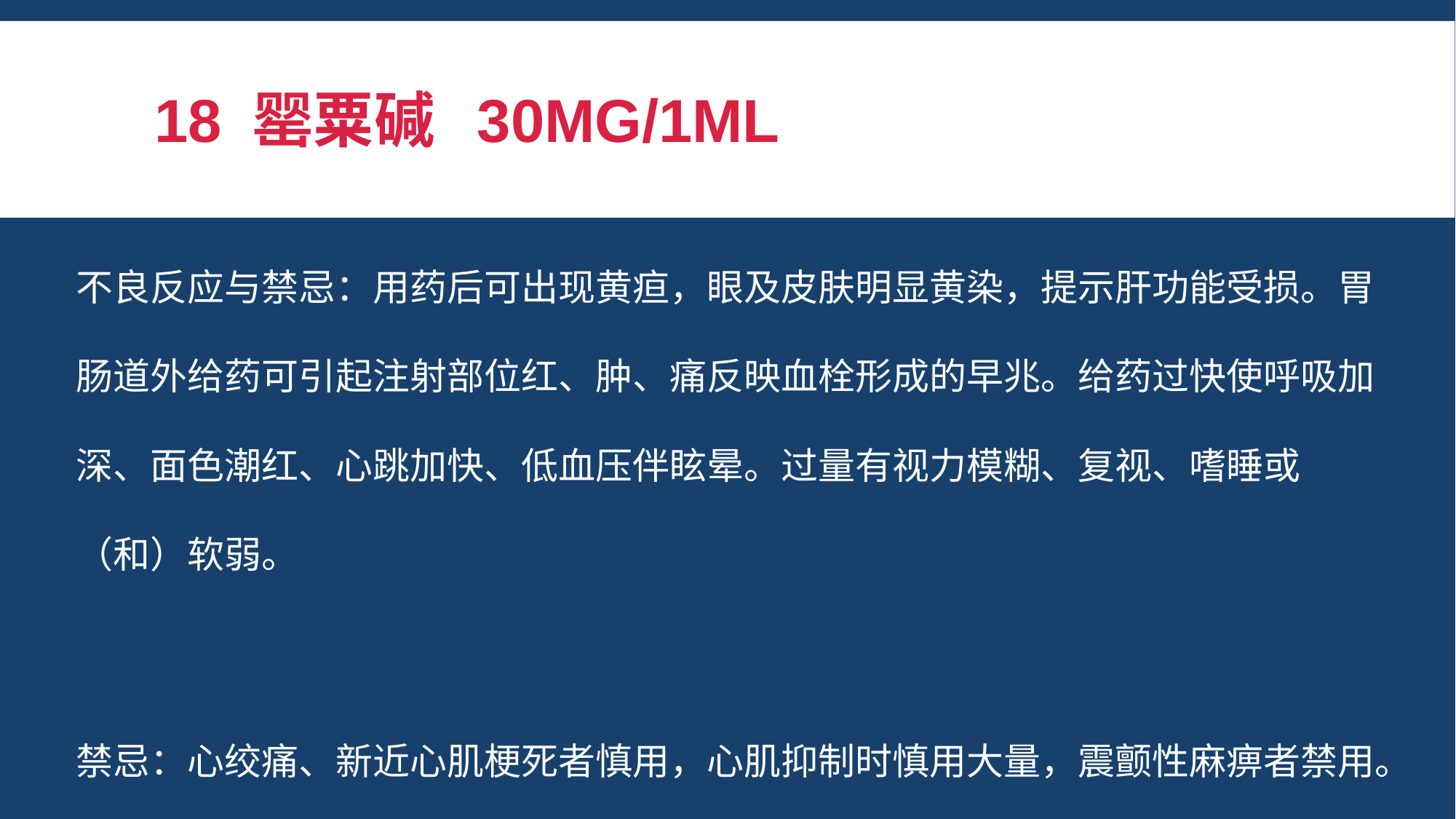

# 18 罂粟碱  30mg/1ml
不良反应与禁忌：用药后可出现黄疸，眼及皮肤明显黄染，提示肝功能受损。胃肠道外给药可引起注射部位红、肿、痛反映血栓形成的早兆。给药过快使呼吸加深、面色潮红、心跳加快、低血压伴眩晕。过量有视力模糊、复视、嗜睡或（和）软弱。

禁忌：心绞痛、新近心肌梗死者慎用，心肌抑制时慎用大量，震颤性麻痹者禁用。